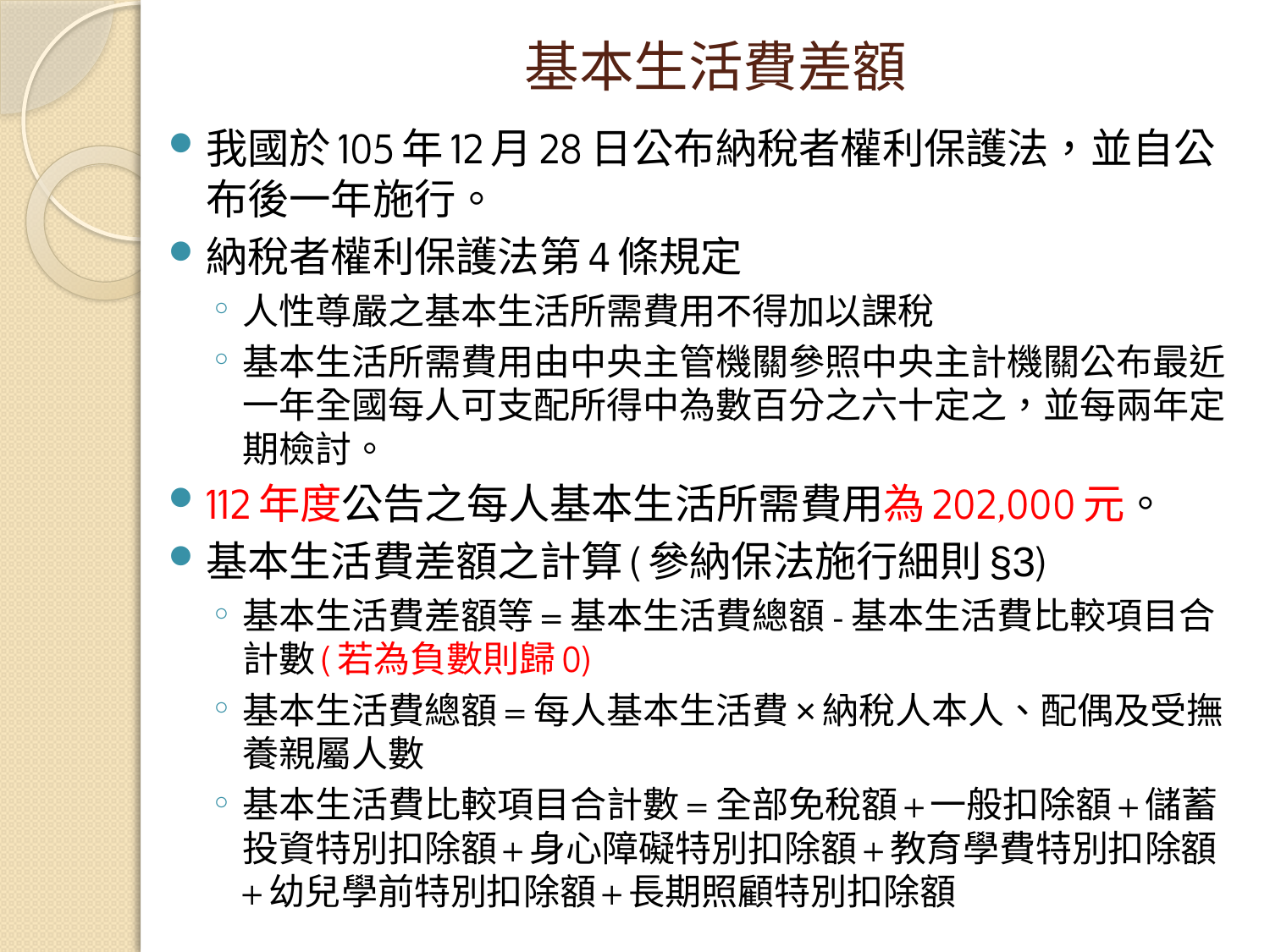

# 基本生活費差額
我國於105年12月28日公布納稅者權利保護法，並自公布後一年施行。
納稅者權利保護法第4條規定
人性尊嚴之基本生活所需費用不得加以課稅
基本生活所需費用由中央主管機關參照中央主計機關公布最近一年全國每人可支配所得中為數百分之六十定之，並每兩年定期檢討。
112年度公告之每人基本生活所需費用為202,000元。
基本生活費差額之計算(參納保法施行細則§3)
基本生活費差額等=基本生活費總額-基本生活費比較項目合計數(若為負數則歸0)
基本生活費總額=每人基本生活費×納稅人本人、配偶及受撫養親屬人數
基本生活費比較項目合計數=全部免稅額+一般扣除額+儲蓄投資特別扣除額+身心障礙特別扣除額+教育學費特別扣除額+幼兒學前特別扣除額+長期照顧特別扣除額